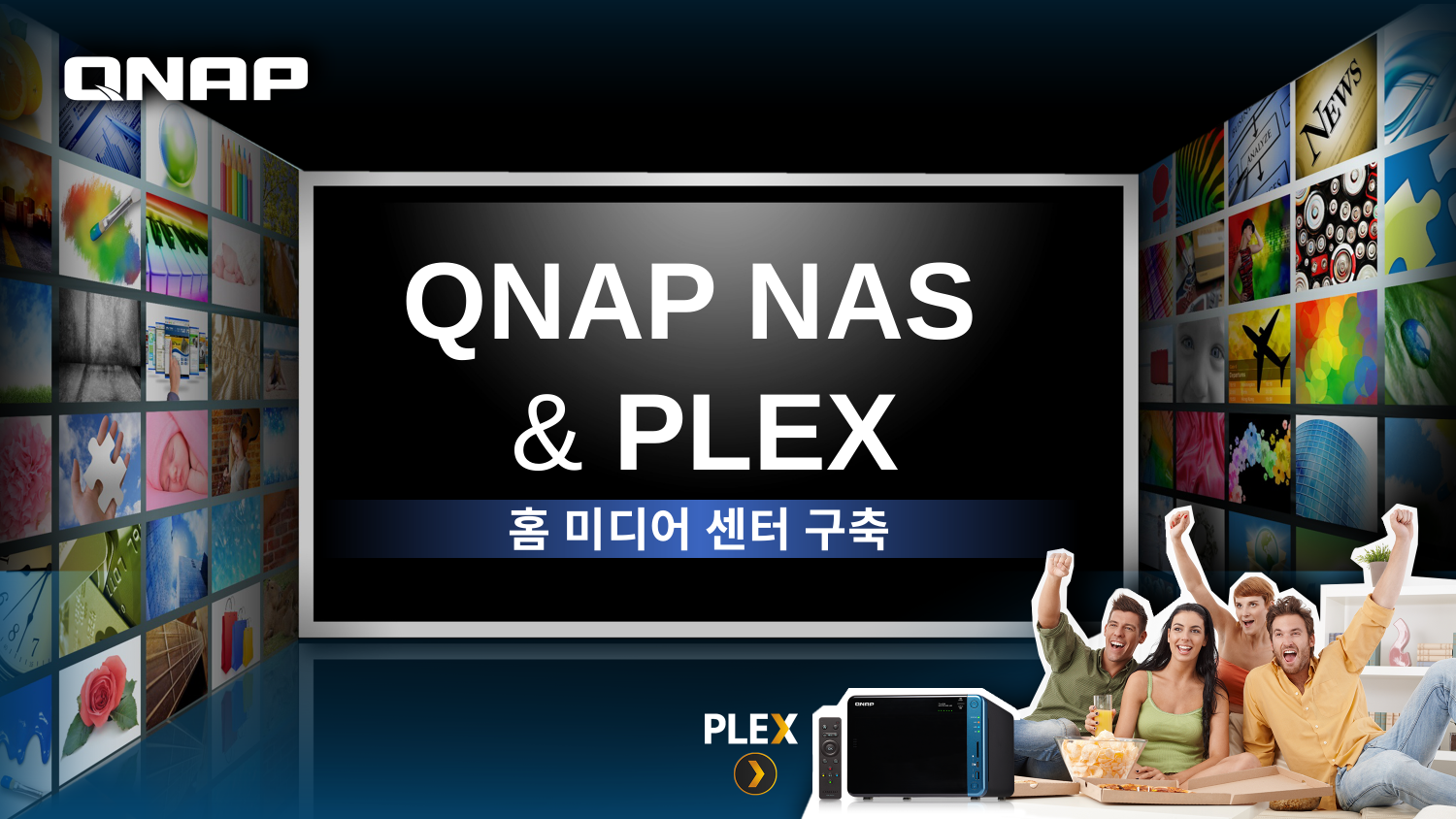

# QNAP NAS & PLEX
홈 미디어 센터 구축